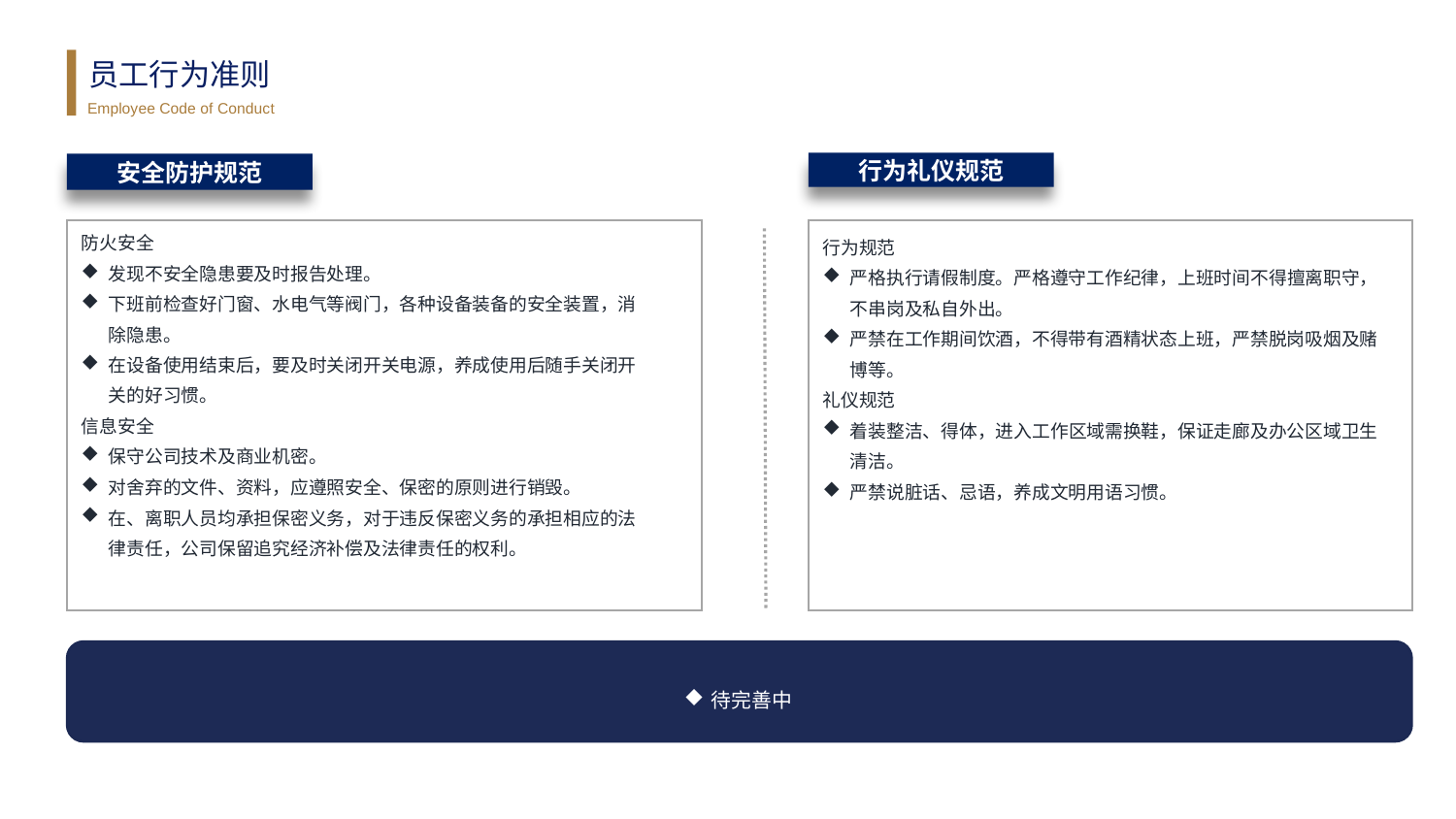

员工行为准则

Employee Code of Conduct
行为礼仪规范
安全防护规范
防火安全
发现不安全隐患要及时报告处理。
下班前检查好门窗、水电气等阀门，各种设备装备的安全装置，消除隐患。
在设备使用结束后，要及时关闭开关电源，养成使用后随手关闭开关的好习惯。
信息安全
保守公司技术及商业机密。
对舍弃的文件、资料，应遵照安全、保密的原则进行销毁。
在、离职人员均承担保密义务，对于违反保密义务的承担相应的法律责任，公司保留追究经济补偿及法律责任的权利。

行为规范
严格执行请假制度。严格遵守工作纪律，上班时间不得擅离职守，不串岗及私自外出。
严禁在工作期间饮酒，不得带有酒精状态上班，严禁脱岗吸烟及赌博等。
礼仪规范
着装整洁、得体，进入工作区域需换鞋，保证走廊及办公区域卫生清洁。
严禁说脏话、忌语，养成文明用语习惯。

待完善中